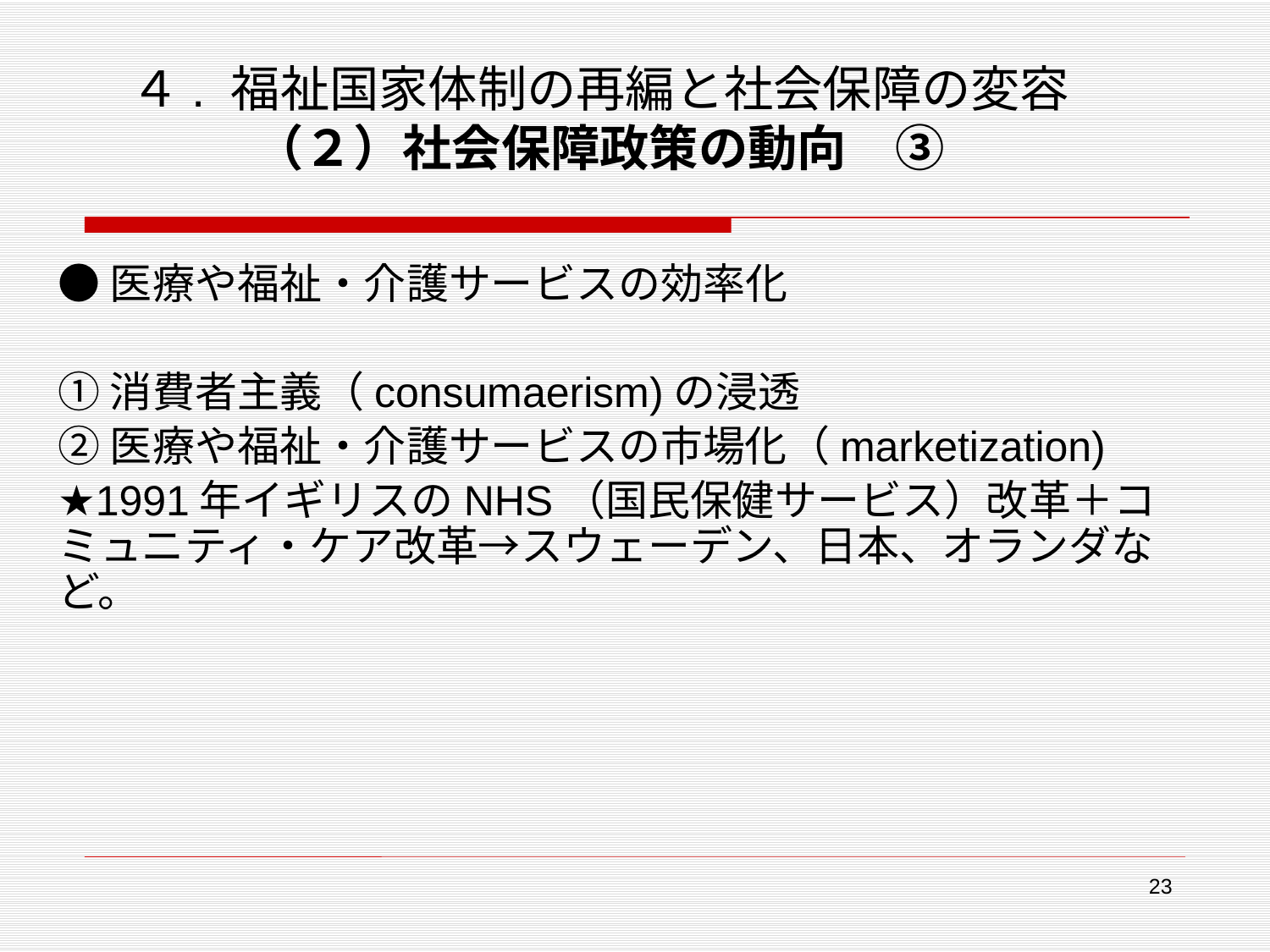

# ４. 福祉国家体制の再編と社会保障の変容 （２）社会保障政策の動向　③
●医療や福祉・介護サービスの効率化

①消費者主義（consumaerism)の浸透
②医療や福祉・介護サービスの市場化（marketization)
★1991年イギリスのNHS（国民保健サービス）改革＋コミュニティ・ケア改革→スウェーデン、日本、オランダなど。

23